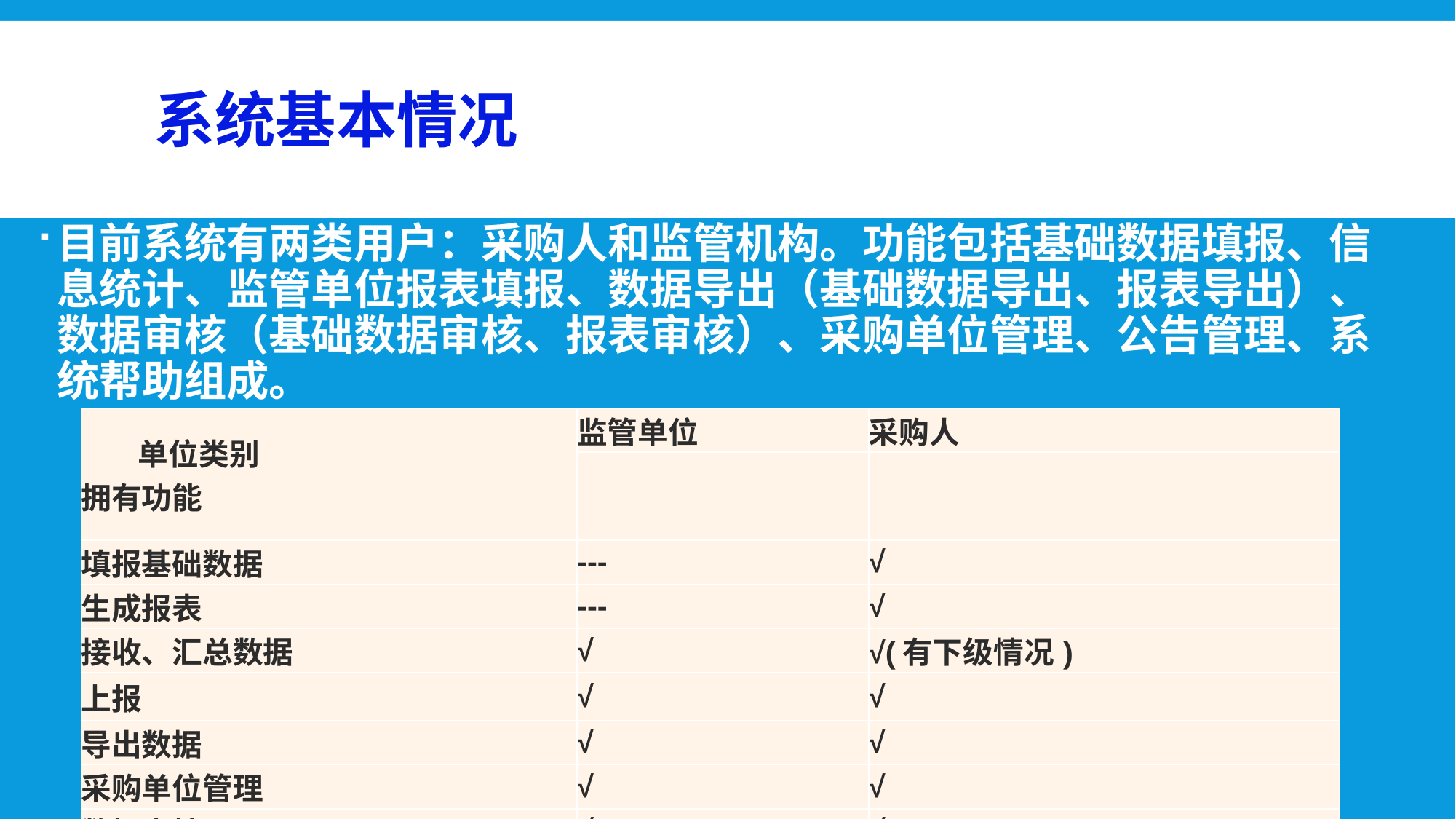

# 系统基本情况
目前系统有两类用户：采购人和监管机构。功能包括基础数据填报、信息统计、监管单位报表填报、数据导出（基础数据导出、报表导出）、数据审核（基础数据审核、报表审核）、采购单位管理、公告管理、系统帮助组成。

| 单位类别 拥有功能 | 监管单位 | 采购人 |
| --- | --- | --- |
|  |  |  |
| 填报基础数据 | --- | √ |
| 生成报表 | --- | √ |
| 接收、汇总数据 | √ | √(有下级情况) |
| 上报 | √ | √ |
| 导出数据 | √ | √ |
| 采购单位管理 | √ | √ |
| 数据审核 | √ | √ |